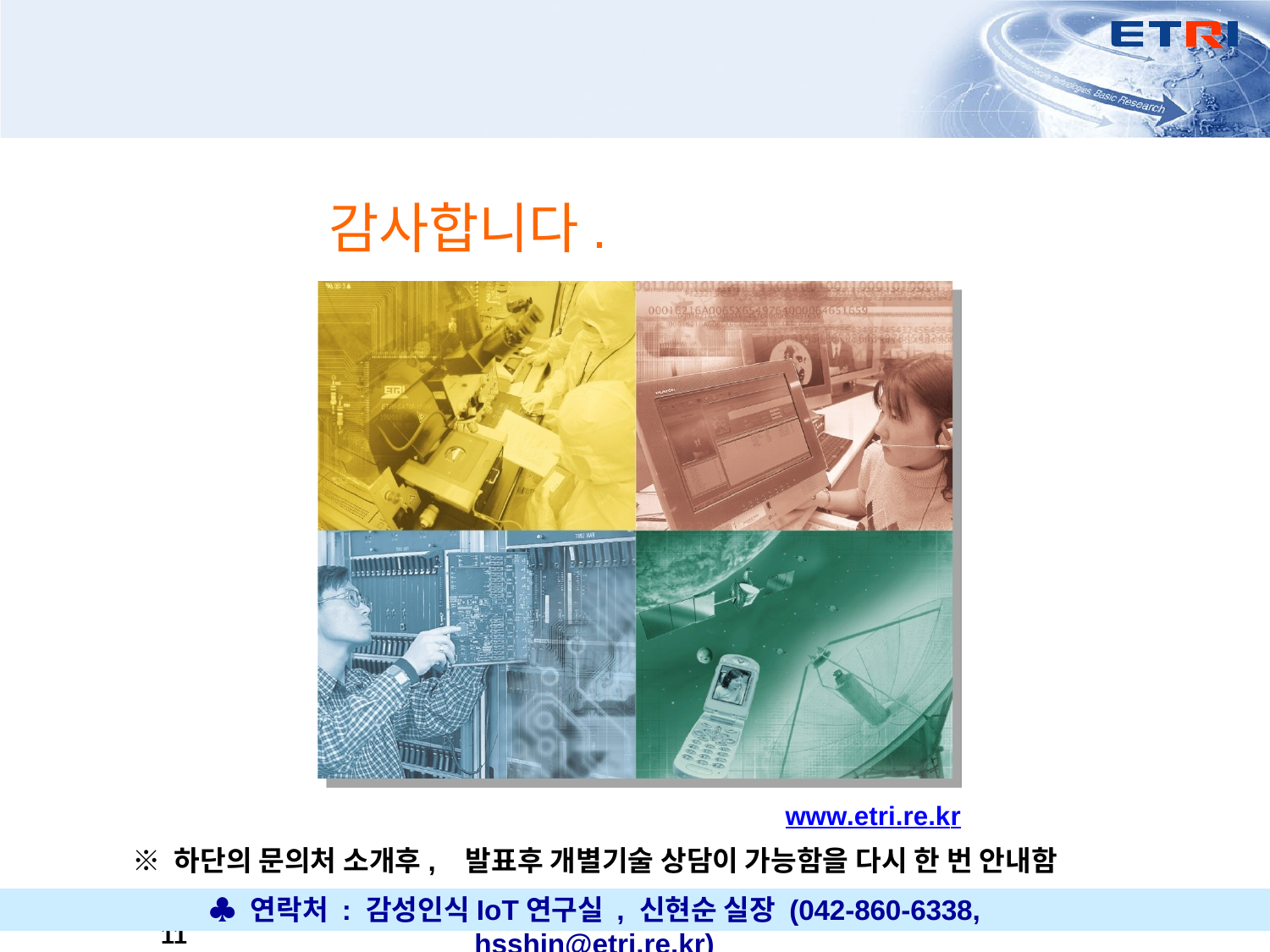

# 감사합니다.

www.etri.re.kr
※ 하단의 문의처 소개후,	발표후 개별기술 상담이 가능함을 다시 한 번 안내함
♣ 연락처 : 감성인식IoT연구실 , 신현순 실장 (042-860-6338, hsshin@etri.re.kr)

Proprietary	ETRI OOO연구소(단, 본부)명 11